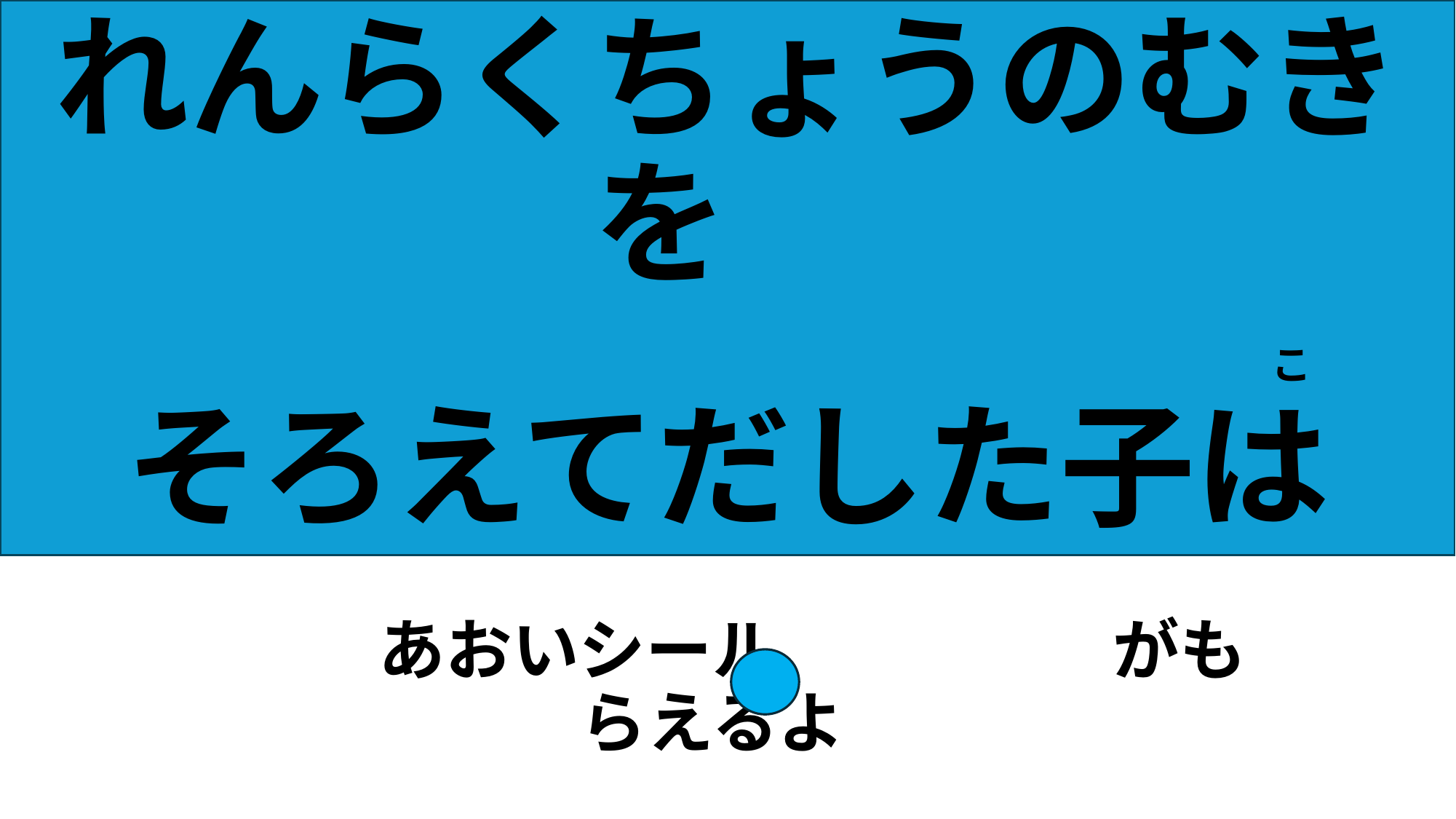

# れんらくちょうのむきを　 　　　　　　　　　  　　　こ そろえてだした子は
　　　あおいシール　　　　　がもらえるよ